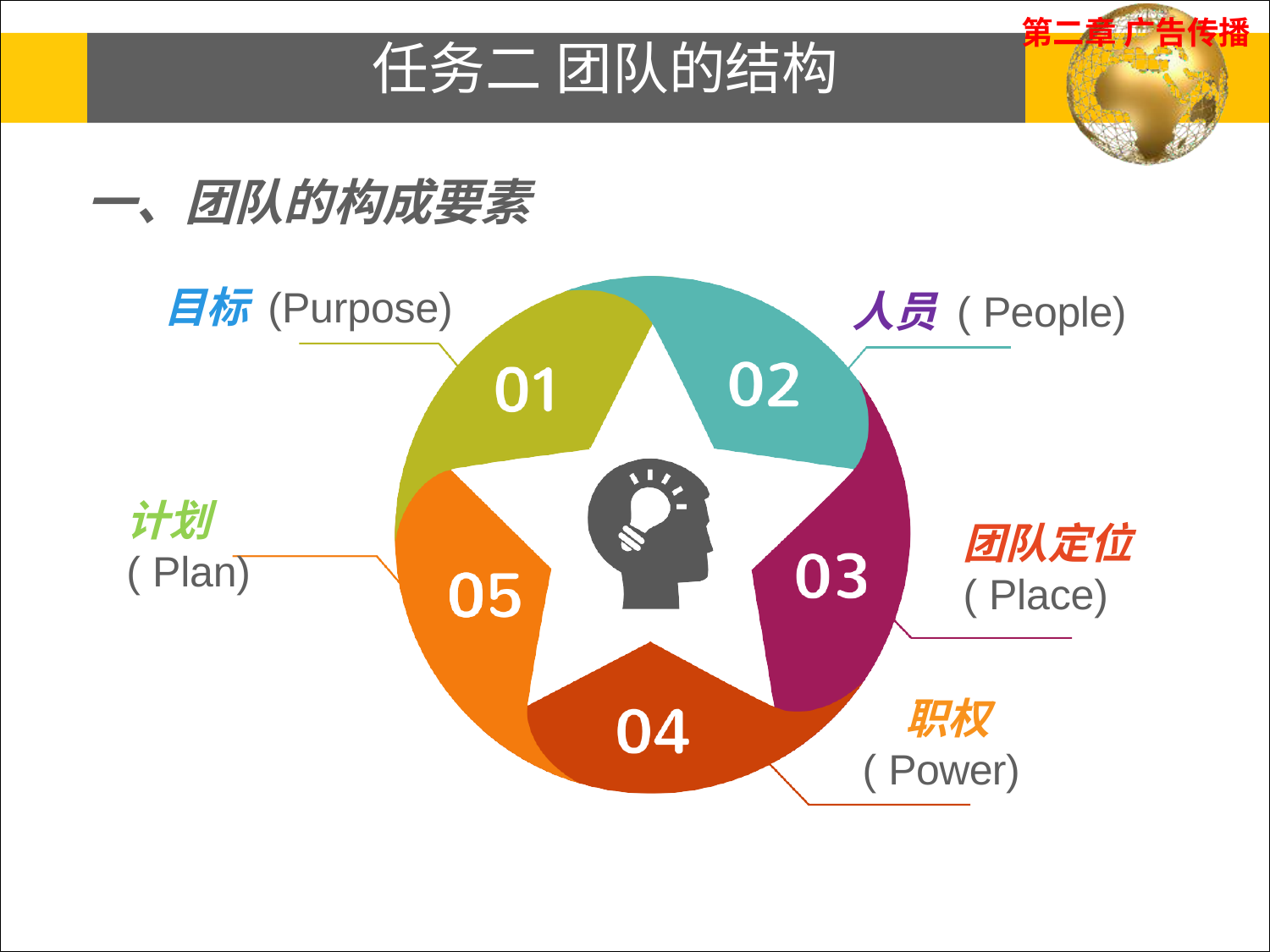

第二章 广告传播
# 任务二 团队的结构
一、团队的构成要素
目标 (Purpose)

人员 ( People)
计划 ( Plan)
团队定位
( Place)
职权
( Power)